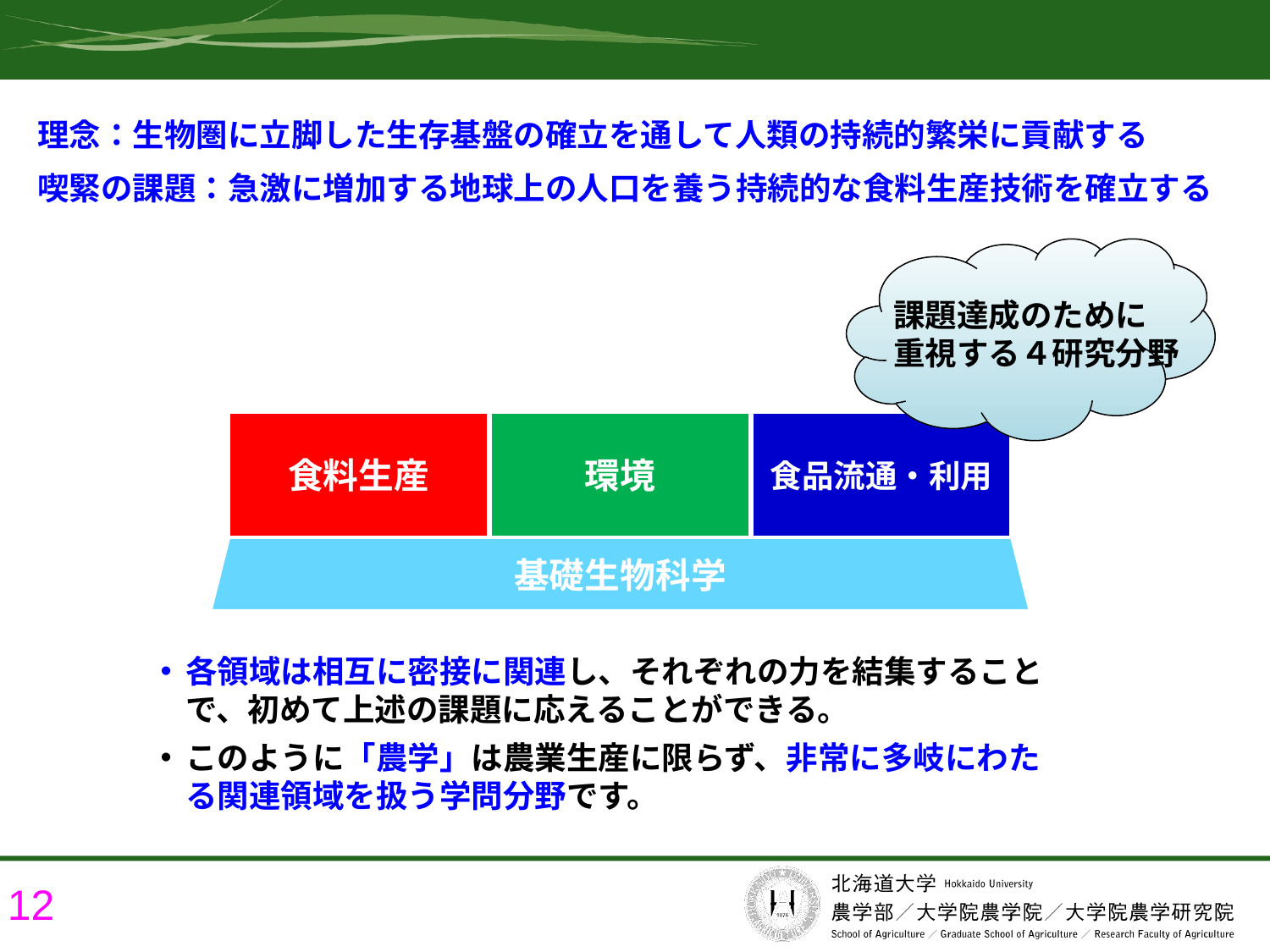

# 北大農学部の今
理念：生物圏に立脚した生存基盤の確立を通して人類の持続的繁栄に貢献する
喫緊の課題：急激に増加する地球上の人口を養う持続的な食料生産技術を確立する

課題達成のために
重視する４研究分野
環境
食品流通・利用
食料生産
基礎生物科学
各領域は相互に密接に関連し、それぞれの力を結集することで、初めて上述の課題に応えることができる。
このように「農学」は農業生産に限らず、非常に多岐にわたる関連領域を扱う学問分野です。
12